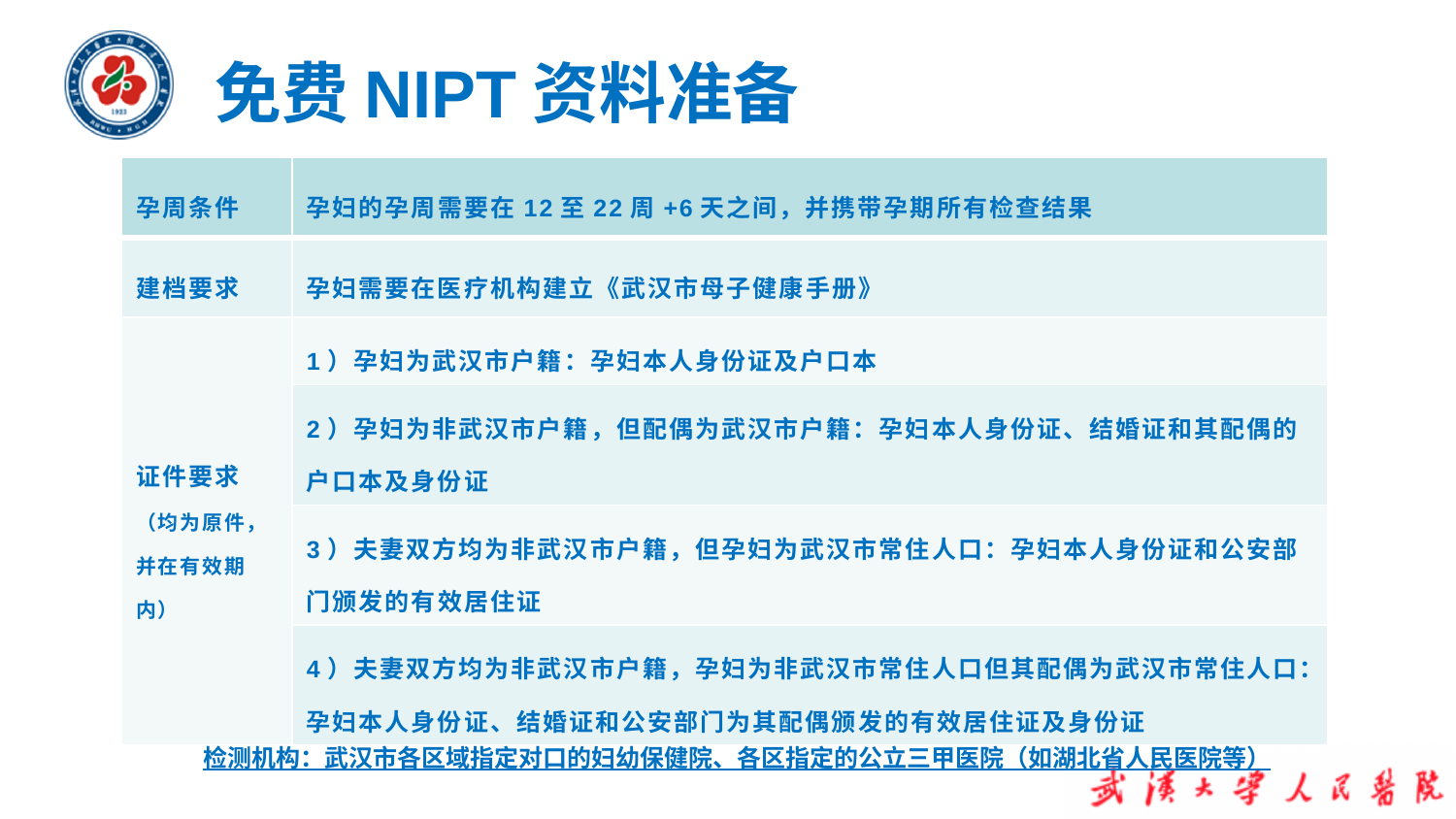

# 免费NIPT资料准备
| 孕周条件 | 孕妇的孕周需要在12至22周+6天之间，并携带孕期所有检查结果 |
| --- | --- |
| 建档要求 | 孕妇需要在医疗机构建立《武汉市母子健康手册》 |
| 证件要求（均为原件，并在有效期内） | 1）孕妇为武汉市户籍：孕妇本人身份证及户口本 |
|  | 2）孕妇为非武汉市户籍，但配偶为武汉市户籍：孕妇本人身份证、结婚证和其配偶的户口本及身份证 |
|  | 3）夫妻双方均为非武汉市户籍，但孕妇为武汉市常住人口：孕妇本人身份证和公安部门颁发的有效居住证 |
|  | 4）夫妻双方均为非武汉市户籍，孕妇为非武汉市常住人口但其配偶为武汉市常住人口：孕妇本人身份证、结婚证和公安部门为其配偶颁发的有效居住证及身份证 |
检测机构：武汉市各区域指定对口的妇幼保健院、各区指定的公立三甲医院（如湖北省人民医院等）